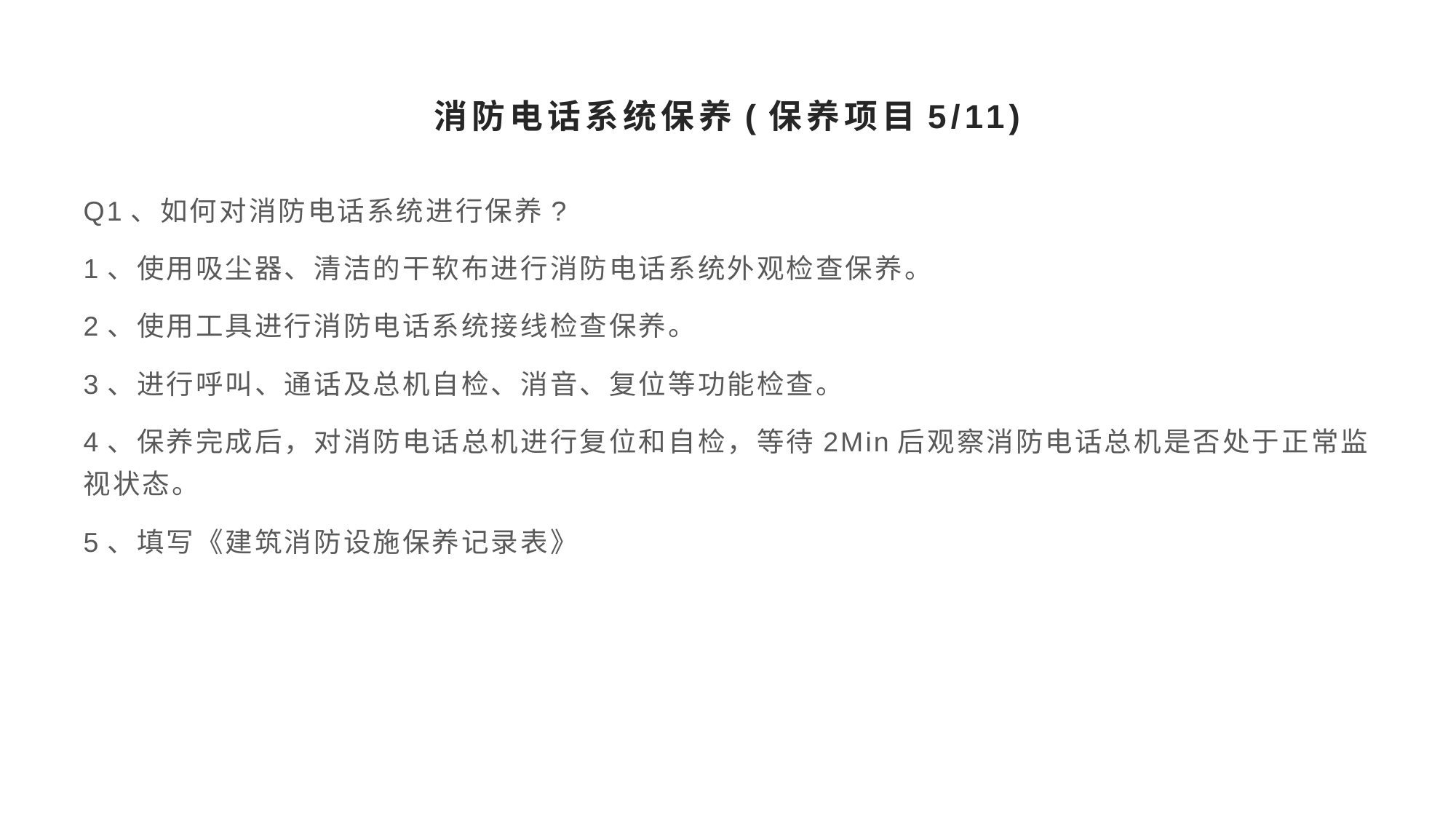

# 消防电话系统保养(保养项目5/11)
Q1、如何对消防电话系统进行保养?
1、使用吸尘器、清洁的干软布进行消防电话系统外观检查保养。
2、使用工具进行消防电话系统接线检查保养。
3、进行呼叫、通话及总机自检、消音、复位等功能检查。
4、保养完成后，对消防电话总机进行复位和自检，等待2Min后观察消防电话总机是否处于正常监视状态。
5、填写《建筑消防设施保养记录表》
5